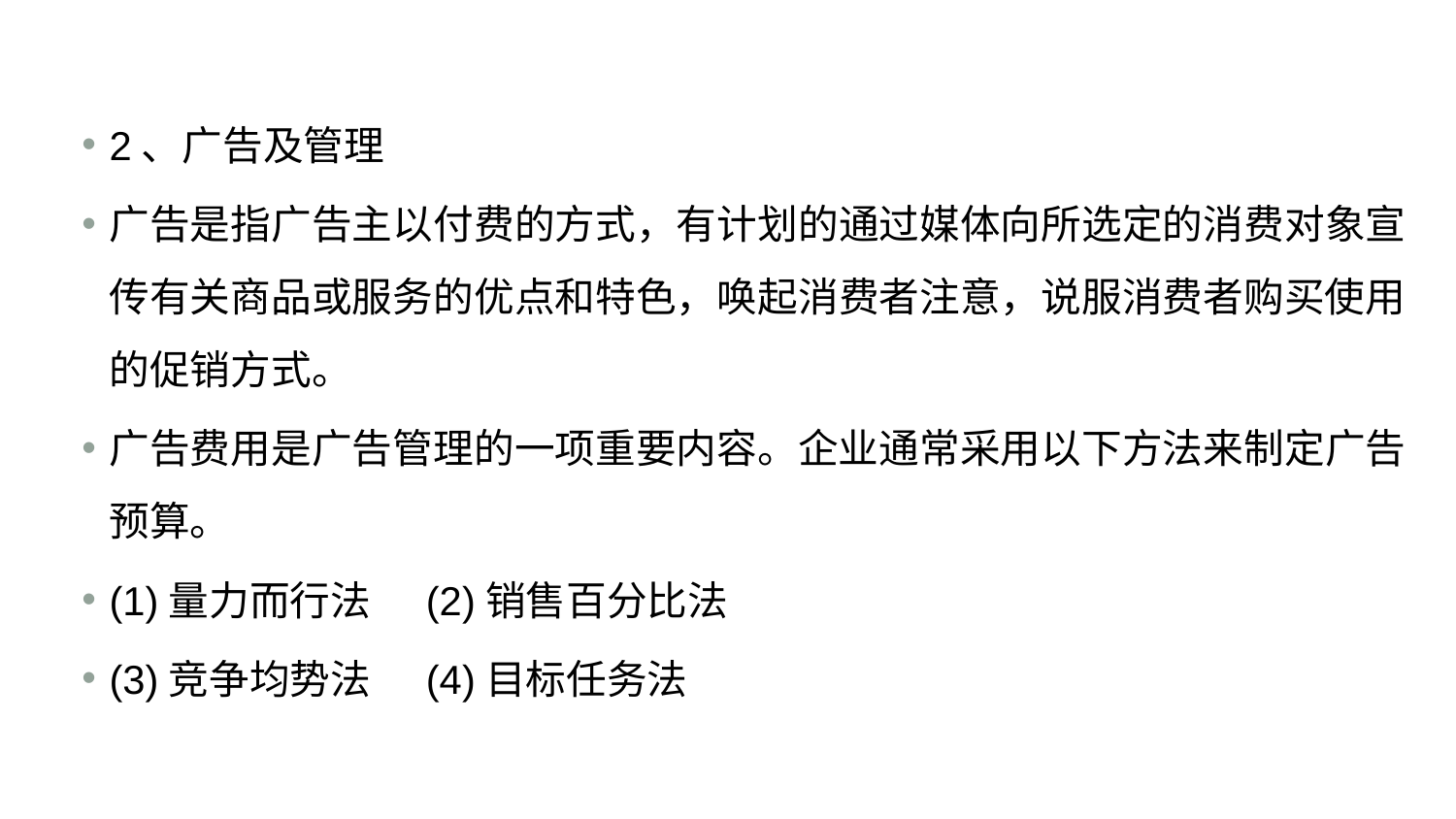

#
2、广告及管理
广告是指广告主以付费的方式，有计划的通过媒体向所选定的消费对象宣传有关商品或服务的优点和特色，唤起消费者注意，说服消费者购买使用的促销方式。
广告费用是广告管理的一项重要内容。企业通常采用以下方法来制定广告预算。
(1)量力而行法     (2)销售百分比法
(3)竞争均势法     (4)目标任务法